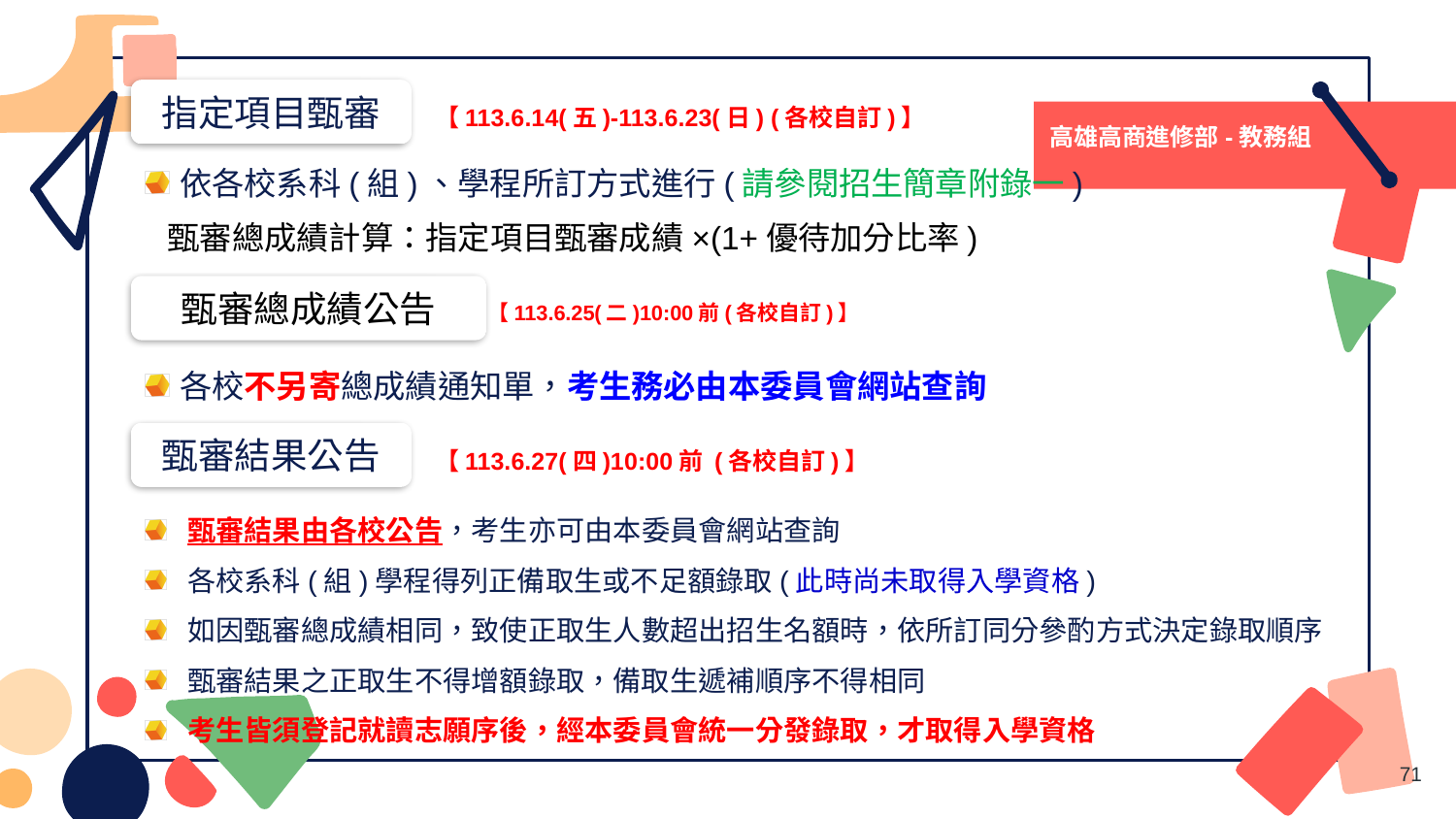

指定項目甄審
【113.6.14(五)-113.6.23(日) (各校自訂)】
依各校系科(組)、學程所訂方式進行(請參閱招生簡章附錄一)
  甄審總成績計算：指定項目甄審成績×(1+優待加分比率)
甄審總成績公告
【113.6.25(二)10:00前(各校自訂)】
各校不另寄總成績通知單，考生務必由本委員會網站查詢
甄審結果公告
【113.6.27(四)10:00前 (各校自訂)】
甄審結果由各校公告，考生亦可由本委員會網站查詢
各校系科(組)學程得列正備取生或不足額錄取(此時尚未取得入學資格)
如因甄審總成績相同，致使正取生人數超出招生名額時，依所訂同分參酌方式決定錄取順序
甄審結果之正取生不得增額錄取，備取生遞補順序不得相同
考生皆須登記就讀志願序後，經本委員會統一分發錄取，才取得入學資格

高雄高商進修部-教務組

71